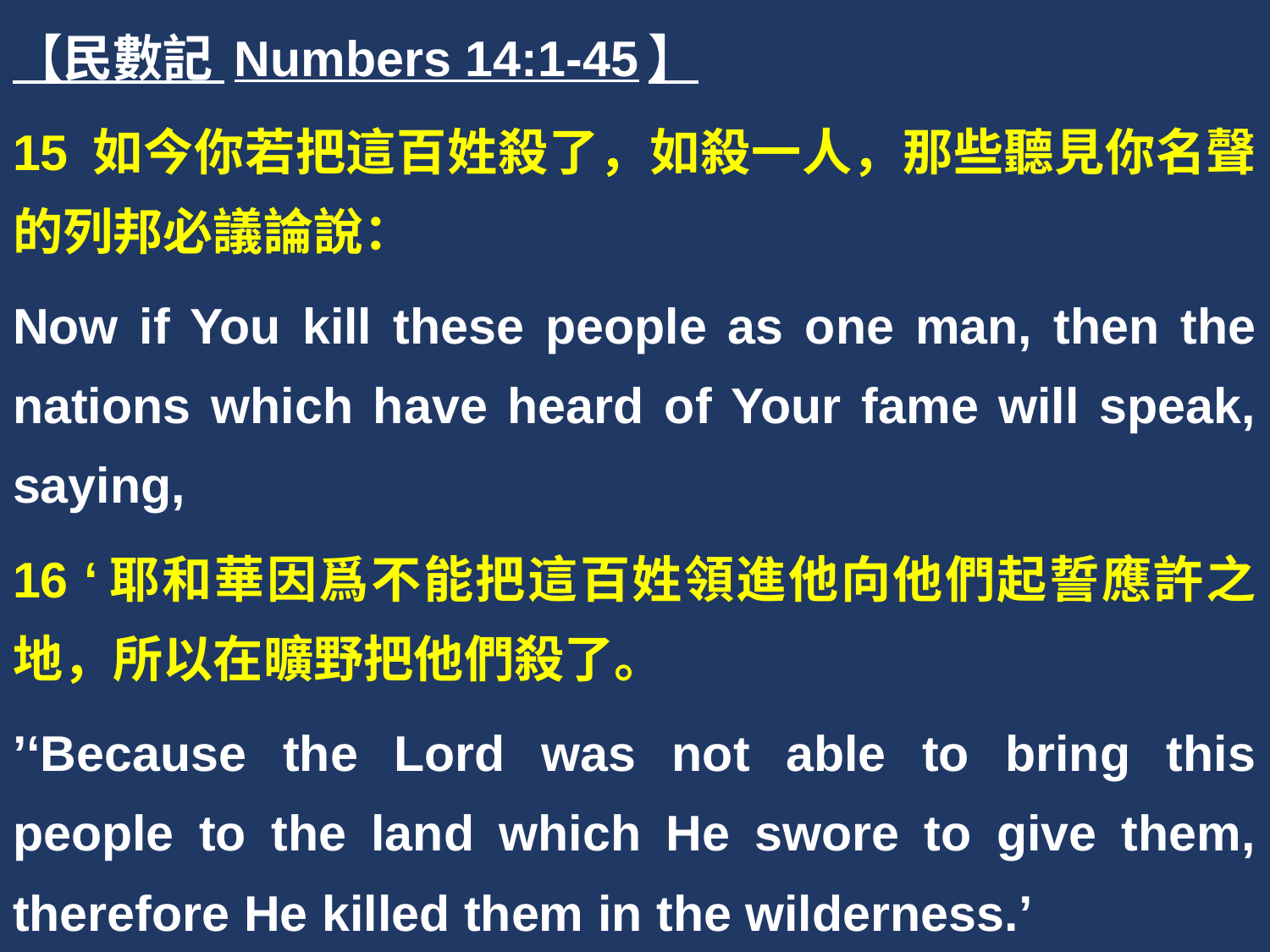

【民數記 Numbers 14:1-45】
15 如今你若把這百姓殺了，如殺一人，那些聽見你名聲的列邦必議論說：
Now if You kill these people as one man, then the nations which have heard of Your fame will speak, saying,
16 ‘耶和華因爲不能把這百姓領進他向他們起誓應許之地，所以在曠野把他們殺了。
’‘Because the Lord was not able to bring this people to the land which He swore to give them, therefore He killed them in the wilderness.’